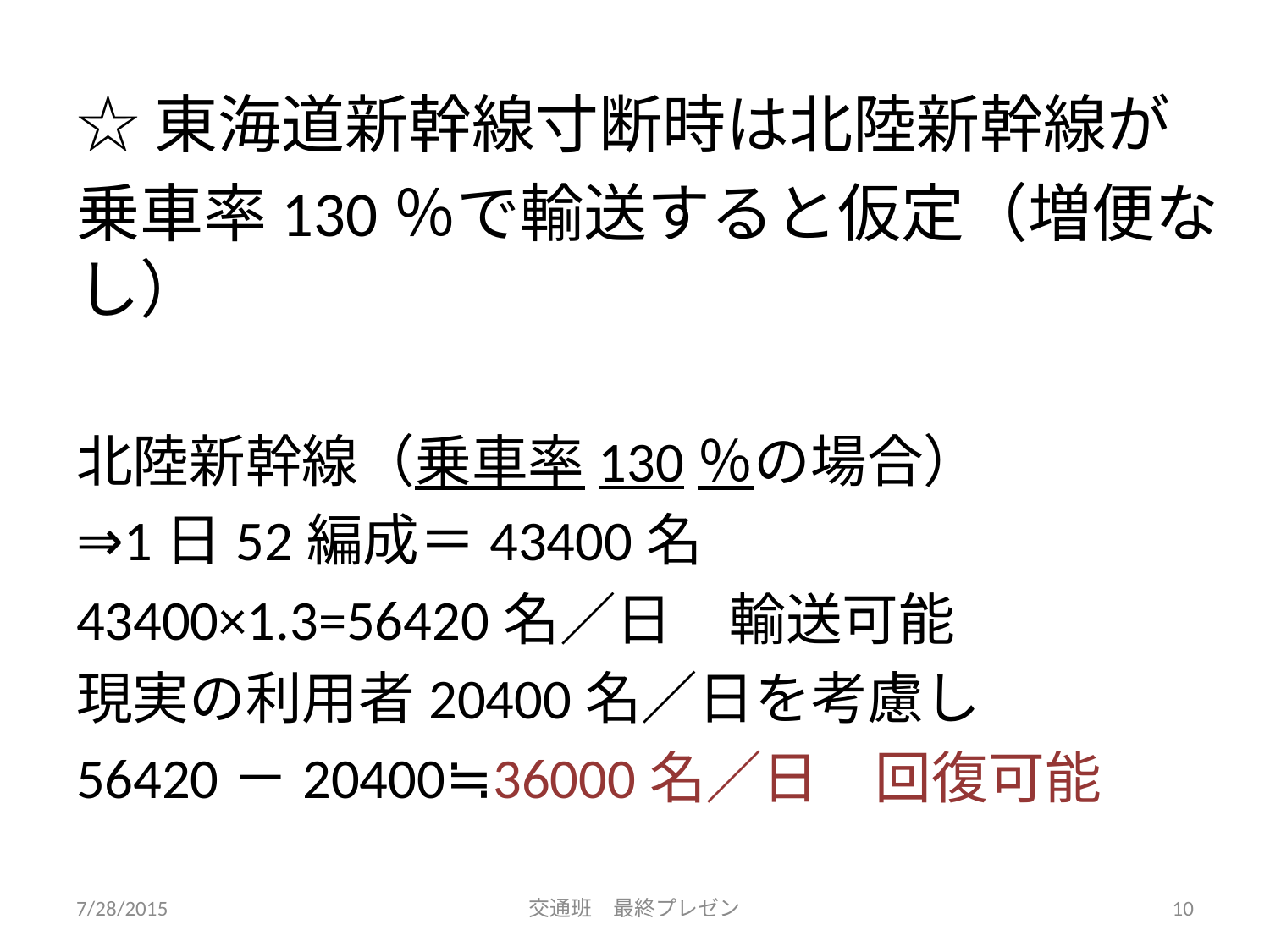

☆東海道新幹線寸断時は北陸新幹線が
乗車率130％で輸送すると仮定（増便なし）

北陸新幹線（乗車率130％の場合）
⇒1日52編成＝43400名
43400×1.3=56420名／日　輸送可能
現実の利用者20400名／日を考慮し
56420－20400≒36000名／日　回復可能

7/28/2015
交通班　最終プレゼン
10